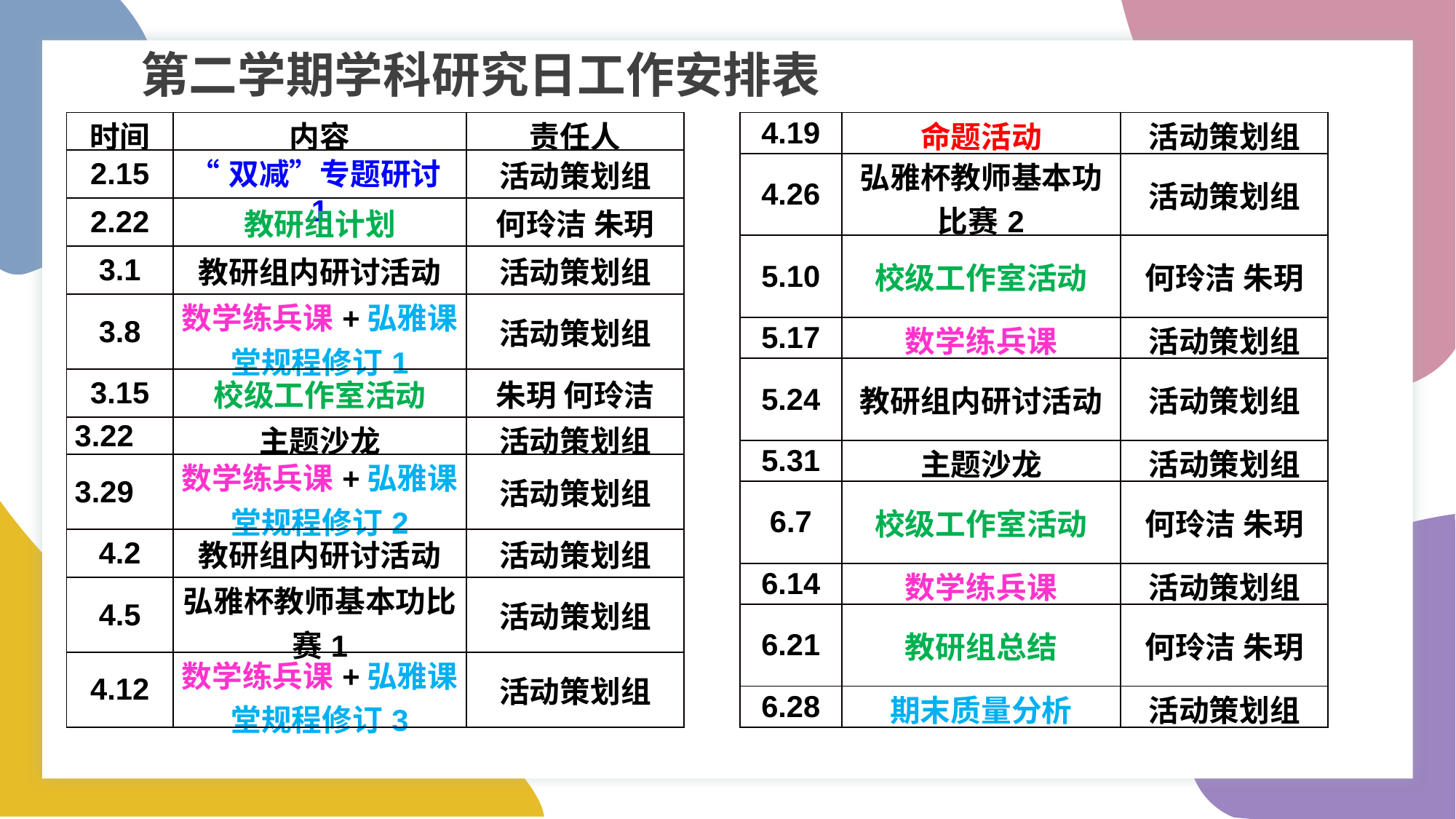

第二学期学科研究日工作安排表
| 时间 | 内容 | 责任人 |
| --- | --- | --- |
| 2.15 | “双减”专题研讨1 | 活动策划组 |
| 2.22 | 教研组计划 | 何玲洁 朱玥 |
| 3.1 | 教研组内研讨活动 | 活动策划组 |
| 3.8 | 数学练兵课+弘雅课堂规程修订1 | 活动策划组 |
| 3.15 | 校级工作室活动 | 朱玥 何玲洁 |
| 3.22 | 主题沙龙 | 活动策划组 |
| 3.29 | 数学练兵课+弘雅课堂规程修订2 | 活动策划组 |
| 4.2 | 教研组内研讨活动 | 活动策划组 |
| 4.5 | 弘雅杯教师基本功比赛1 | 活动策划组 |
| 4.12 | 数学练兵课+弘雅课堂规程修订3 | 活动策划组 |
| 4.19 | 命题活动 | 活动策划组 |
| --- | --- | --- |
| 4.26 | 弘雅杯教师基本功比赛2 | 活动策划组 |
| 5.10 | 校级工作室活动 | 何玲洁 朱玥 |
| 5.17 | 数学练兵课 | 活动策划组 |
| 5.24 | 教研组内研讨活动 | 活动策划组 |
| 5.31 | 主题沙龙 | 活动策划组 |
| 6.7 | 校级工作室活动 | 何玲洁 朱玥 |
| 6.14 | 数学练兵课 | 活动策划组 |
| 6.21 | 教研组总结 | 何玲洁 朱玥 |
| 6.28 | 期末质量分析 | 活动策划组 |